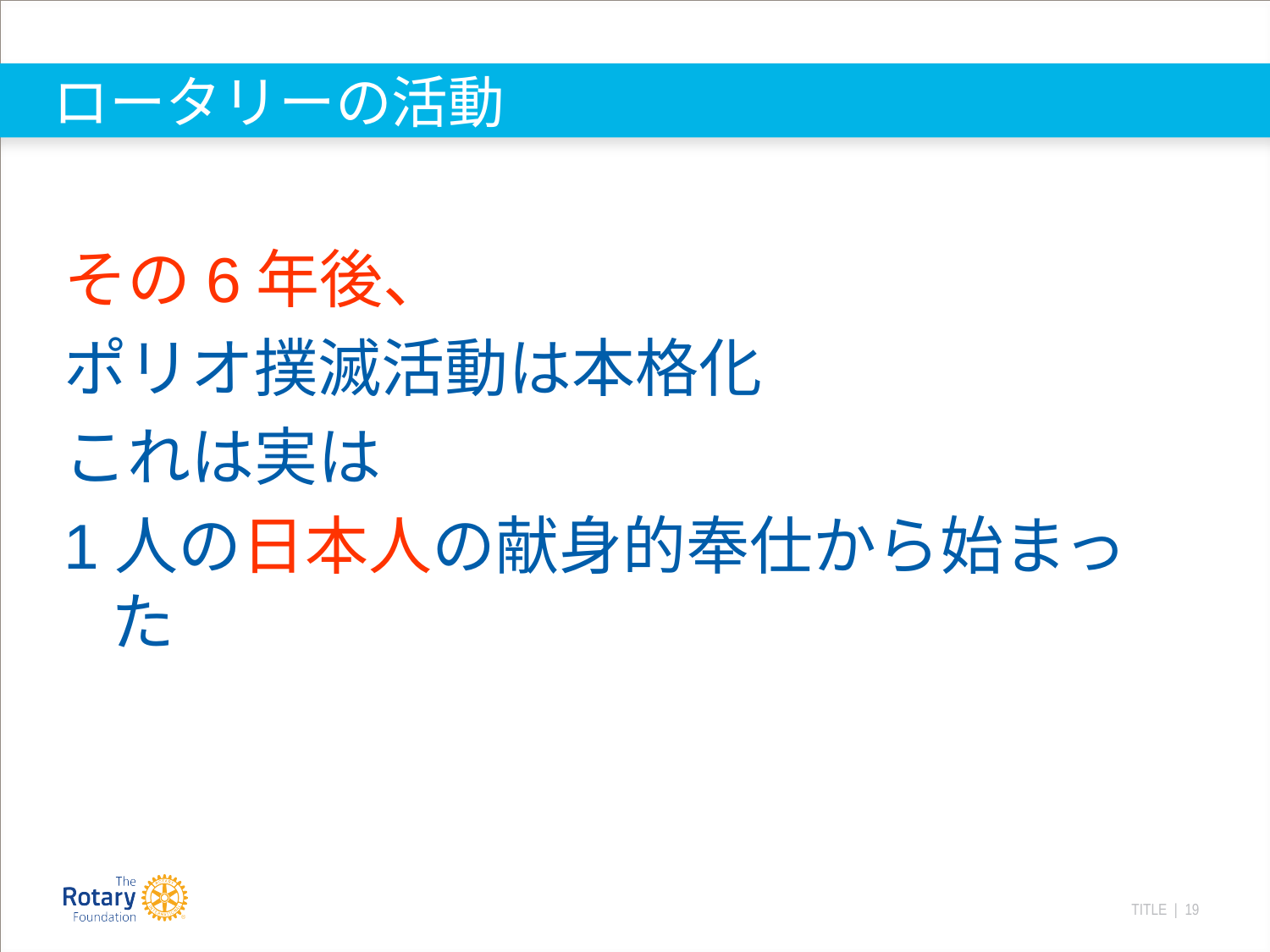

# ロータリーの活動
その6年後、
ポリオ撲滅活動は本格化
これは実は
1人の日本人の献身的奉仕から始まった